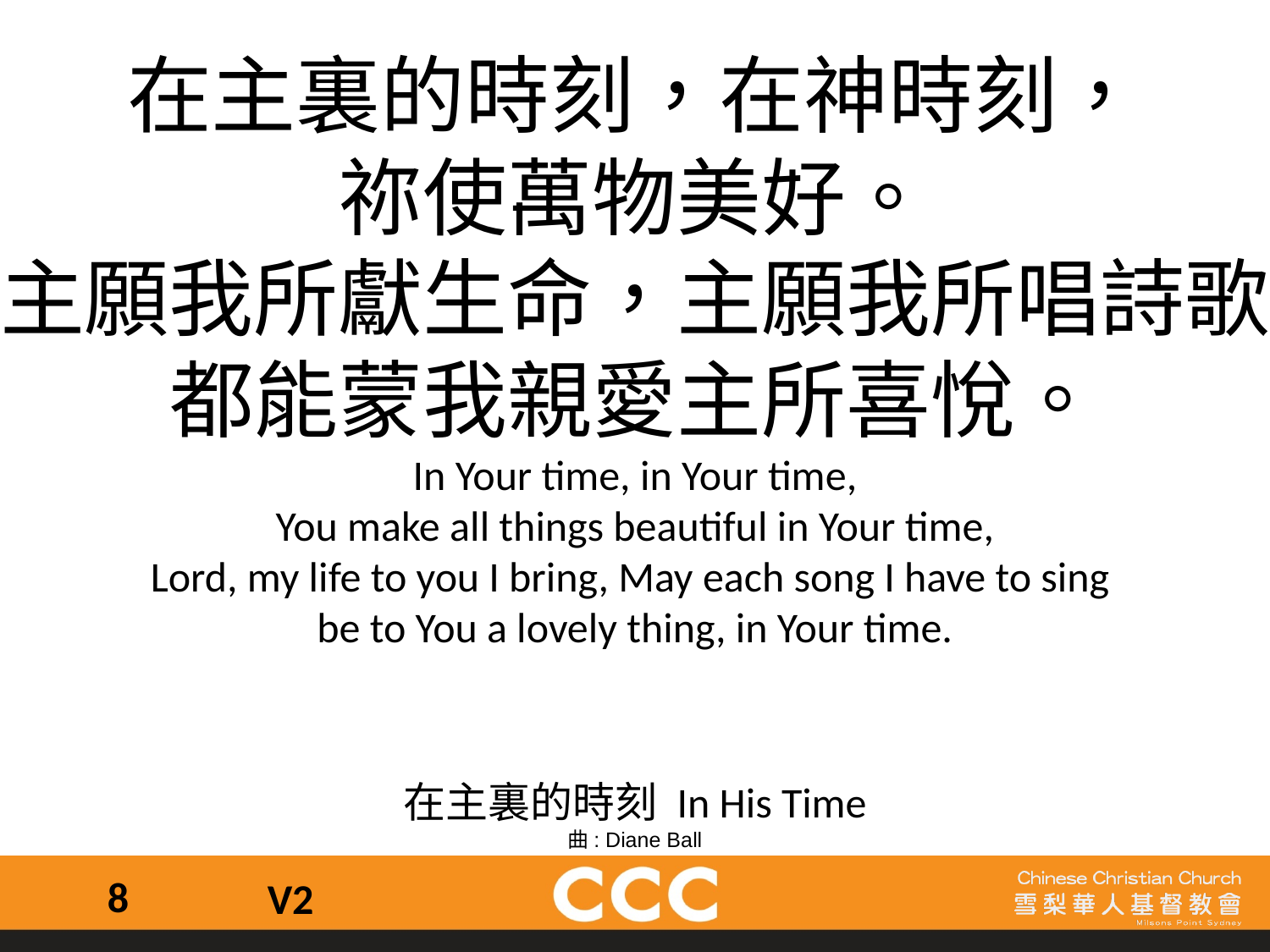

在主裏的時刻，在神時刻，
祢使萬物美好。
主願我所獻生命，主願我所唱詩歌
都能蒙我親愛主所喜悅。
In Your time, in Your time,
You make all things beautiful in Your time,
Lord, my life to you I bring, May each song I have to sing
be to You a lovely thing, in Your time.

在主裏的時刻 In His Time
曲: Diane Ball
8
V2